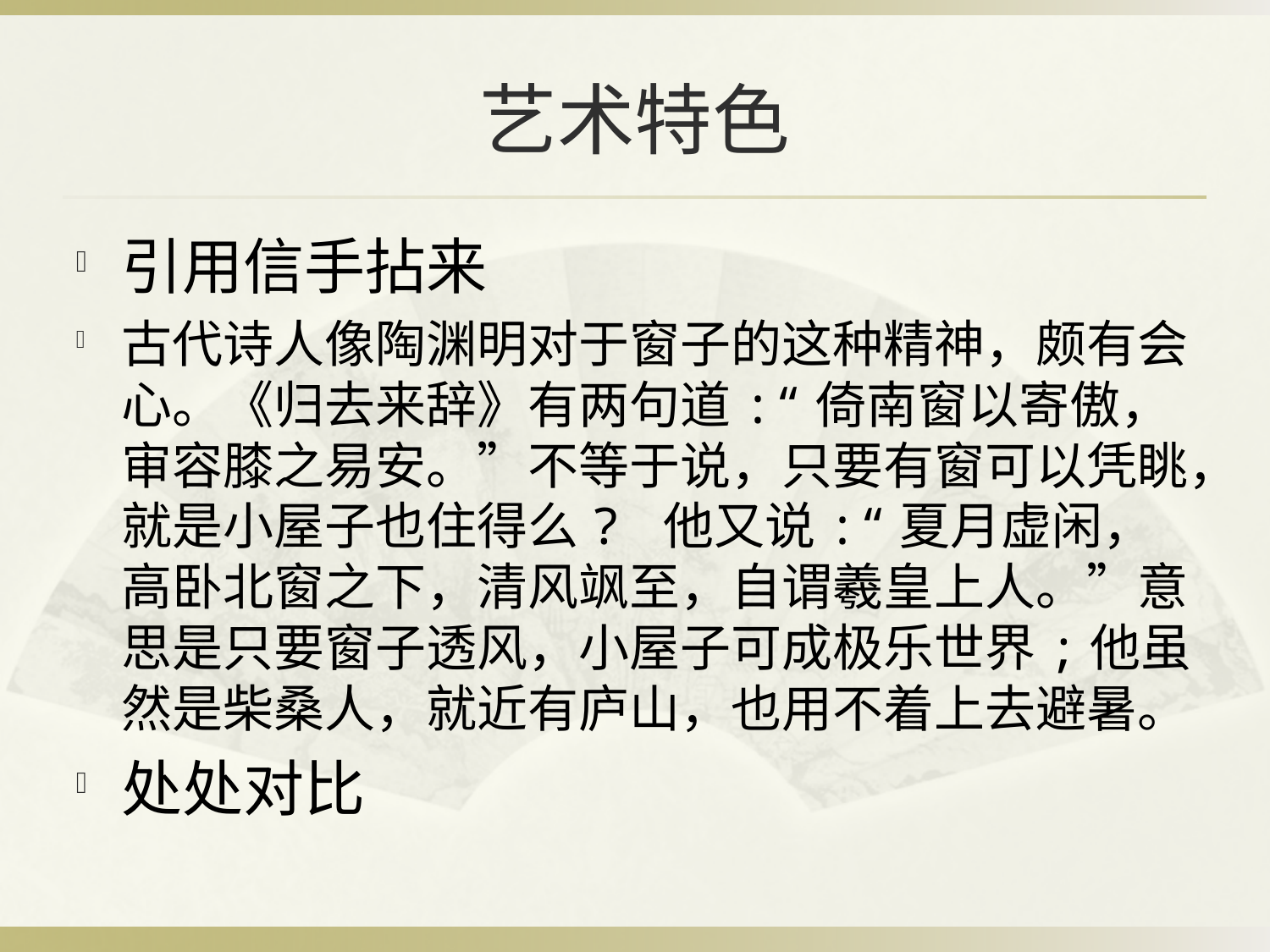

# 艺术特色
引用信手拈来
古代诗人像陶渊明对于窗子的这种精神，颇有会心。《归去来辞》有两句道:“倚南窗以寄傲，审容膝之易安。”不等于说，只要有窗可以凭眺，就是小屋子也住得么? 他又说:“夏月虚闲，高卧北窗之下，清风飒至，自谓羲皇上人。”意思是只要窗子透风，小屋子可成极乐世界;他虽然是柴桑人，就近有庐山，也用不着上去避暑。
处处对比